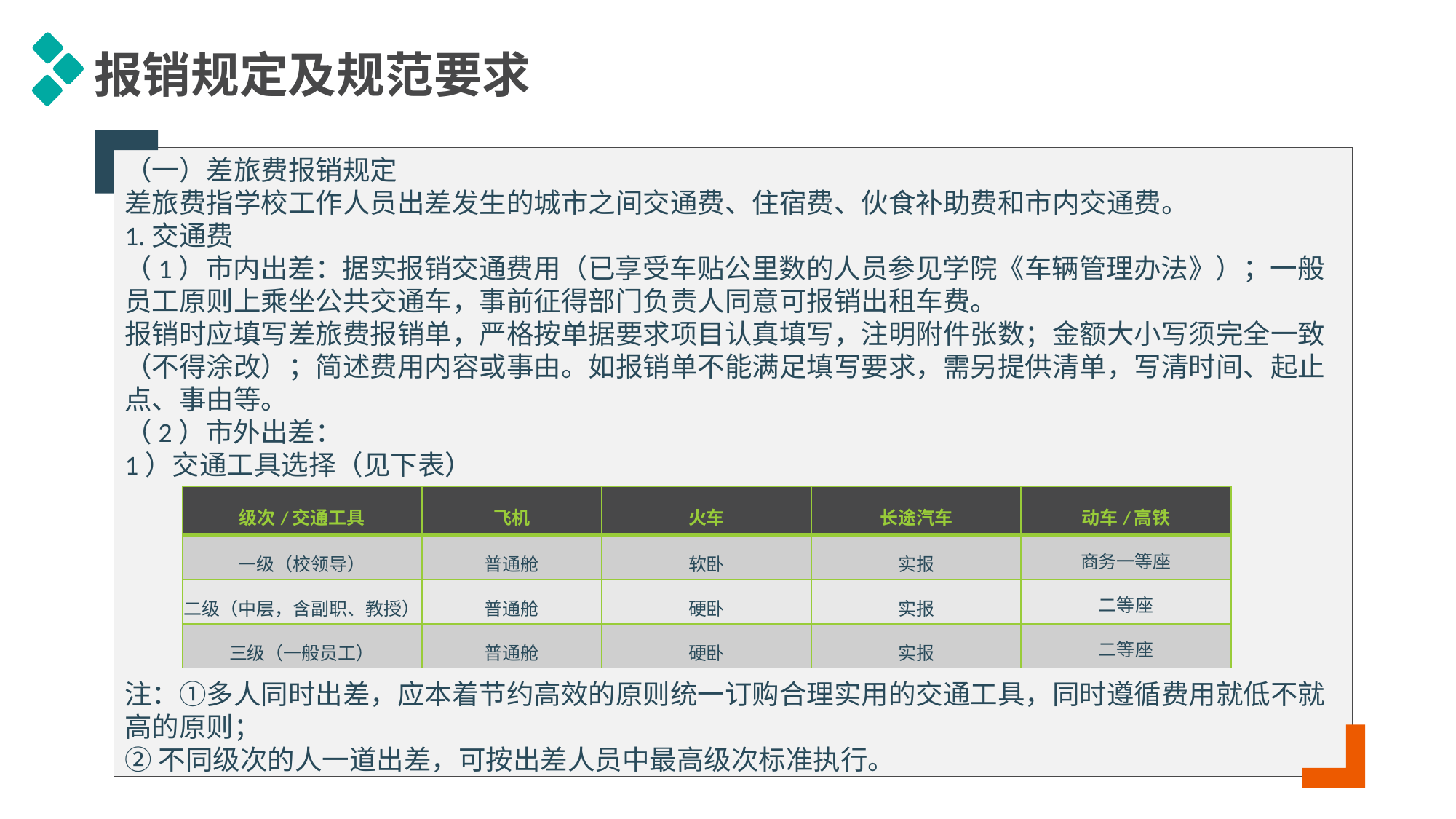

报销规定及规范要求

（一）差旅费报销规定
差旅费指学校工作人员出差发生的城市之间交通费、住宿费、伙食补助费和市内交通费。
1.交通费
（1）市内出差：据实报销交通费用（已享受车贴公里数的人员参见学院《车辆管理办法》）；一般员工原则上乘坐公共交通车，事前征得部门负责人同意可报销出租车费。
报销时应填写差旅费报销单，严格按单据要求项目认真填写，注明附件张数；金额大小写须完全一致（不得涂改）；简述费用内容或事由。如报销单不能满足填写要求，需另提供清单，写清时间、起止点、事由等。
（2）市外出差：
1）交通工具选择（见下表）

注：①多人同时出差，应本着节约高效的原则统一订购合理实用的交通工具，同时遵循费用就低不就高的原则；
②不同级次的人一道出差，可按出差人员中最高级次标准执行。

| 级次/交通工具 | 飞机 | 火车 | 长途汽车 | 动车/高铁 |
| --- | --- | --- | --- | --- |
| 一级（校领导） | 普通舱 | 软卧 | 实报 | 商务一等座 |
| 二级（中层，含副职、教授） | 普通舱 | 硬卧 | 实报 | 二等座 |
| 三级（一般员工） | 普通舱 | 硬卧 | 实报 | 二等座 |